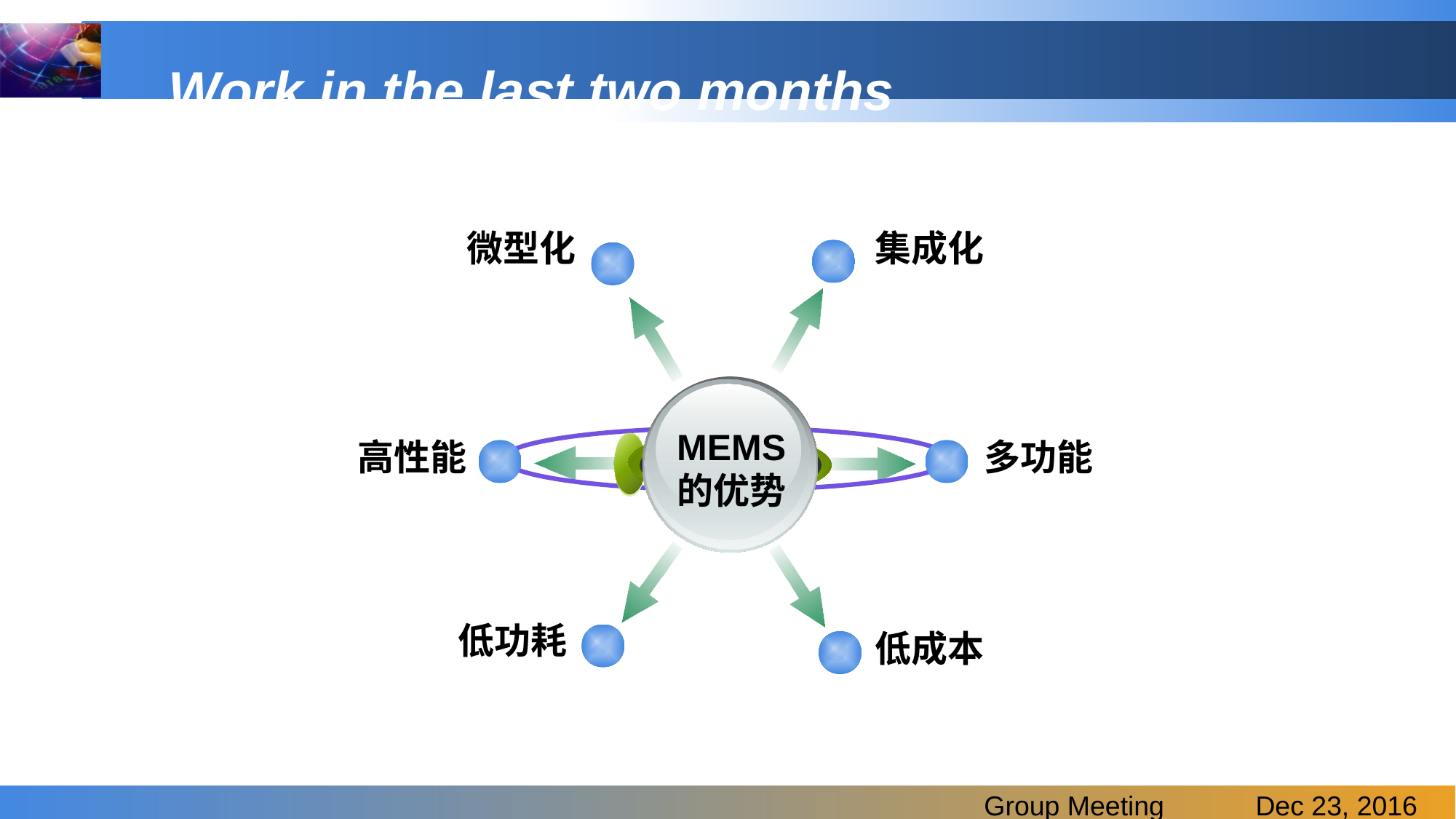

# Work in the last two months
微型化
集成化

MEMS
的优势

高性能
多功能

低功耗
低成本